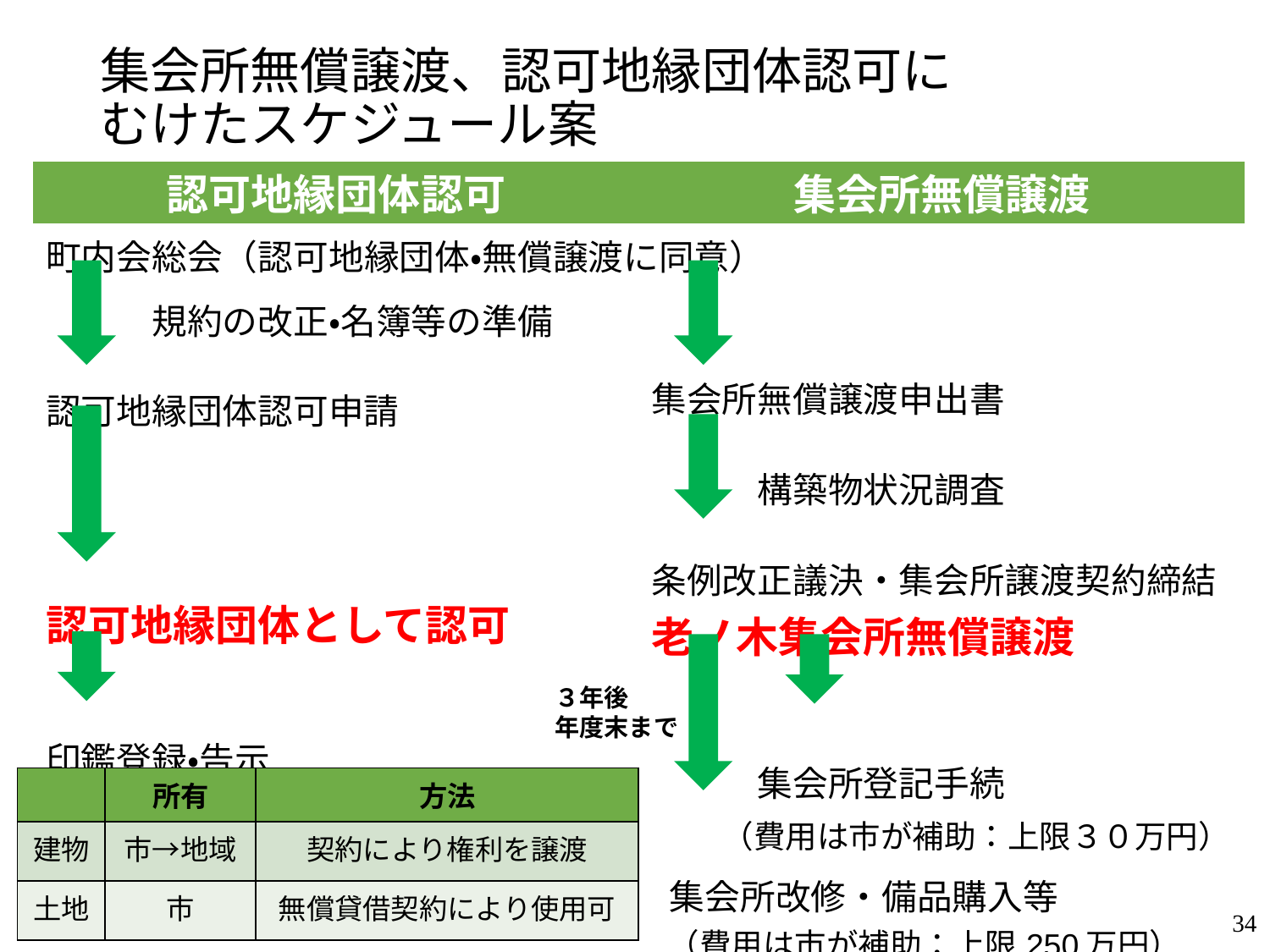

# 集会所無償譲渡、認可地縁団体認可に むけたスケジュール案
| 認可地縁団体認可 | 集会所無償譲渡 |
| --- | --- |
| 町内会総会（認可地縁団体・無償譲渡に同意） |  |
| 規約の改正・名簿等の準備 認可地縁団体認可申請 認可地縁団体として認可 印鑑登録・告示 | 集会所無償譲渡申出書 　　　構築物状況調査 条例改正議決・集会所譲渡契約締結 老ノ木集会所無償譲渡 　　 　　　集会所登記手続 　　（費用は市が補助：上限３０万円） 集会所改修・備品購入等 （費用は市が補助：上限250万円） |

３年後
年度末まで
|  | 所有 | 方法 |
| --- | --- | --- |
| 建物 | 市→地域 | 契約により権利を譲渡 |
| 土地 | 市 | 無償貸借契約により使用可 |
34